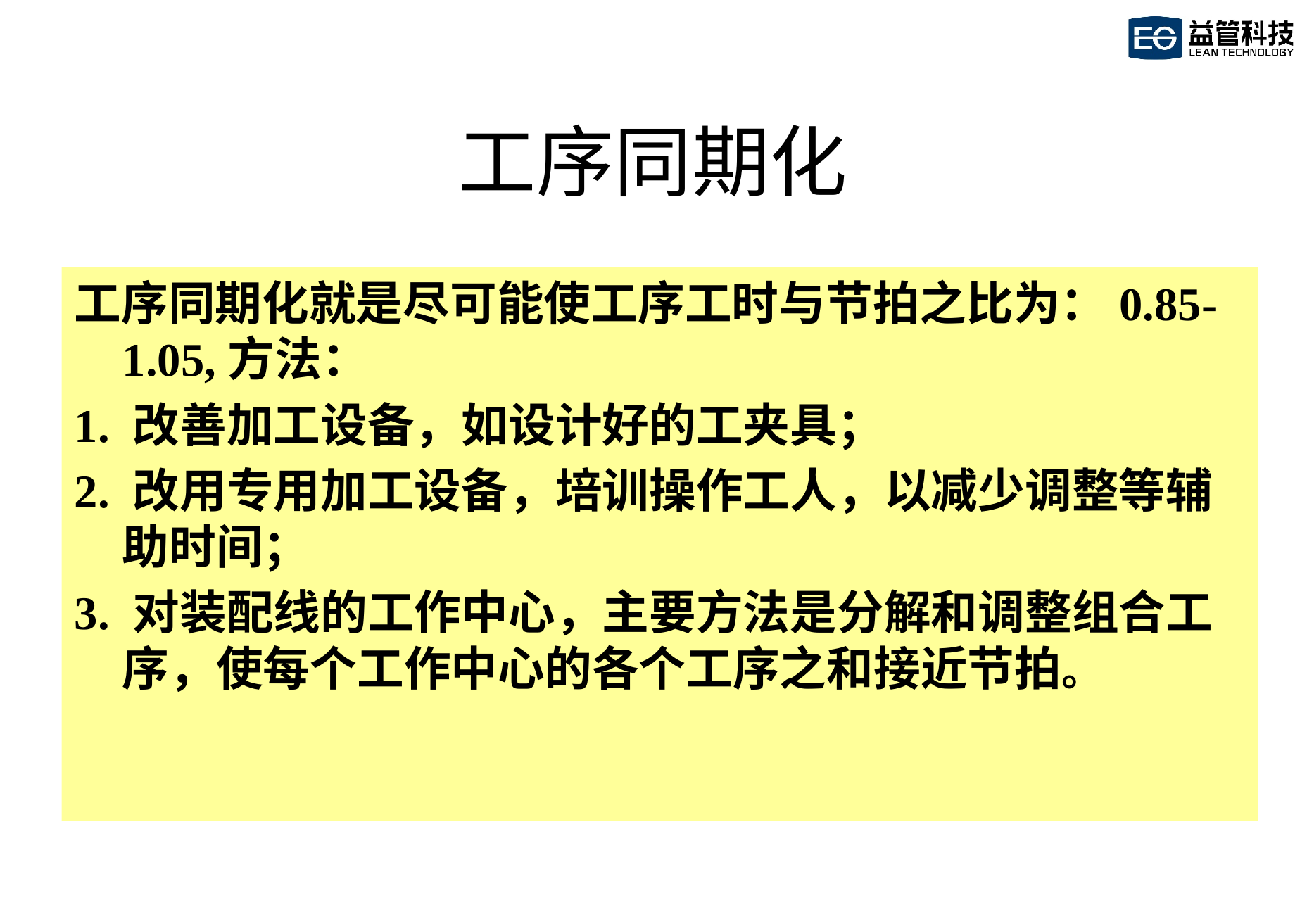

# 工序同期化
工序同期化就是尽可能使工序工时与节拍之比为：0.85-1.05,方法：
1. 改善加工设备，如设计好的工夹具；
2. 改用专用加工设备，培训操作工人，以减少调整等辅助时间；
3. 对装配线的工作中心，主要方法是分解和调整组合工序，使每个工作中心的各个工序之和接近节拍。